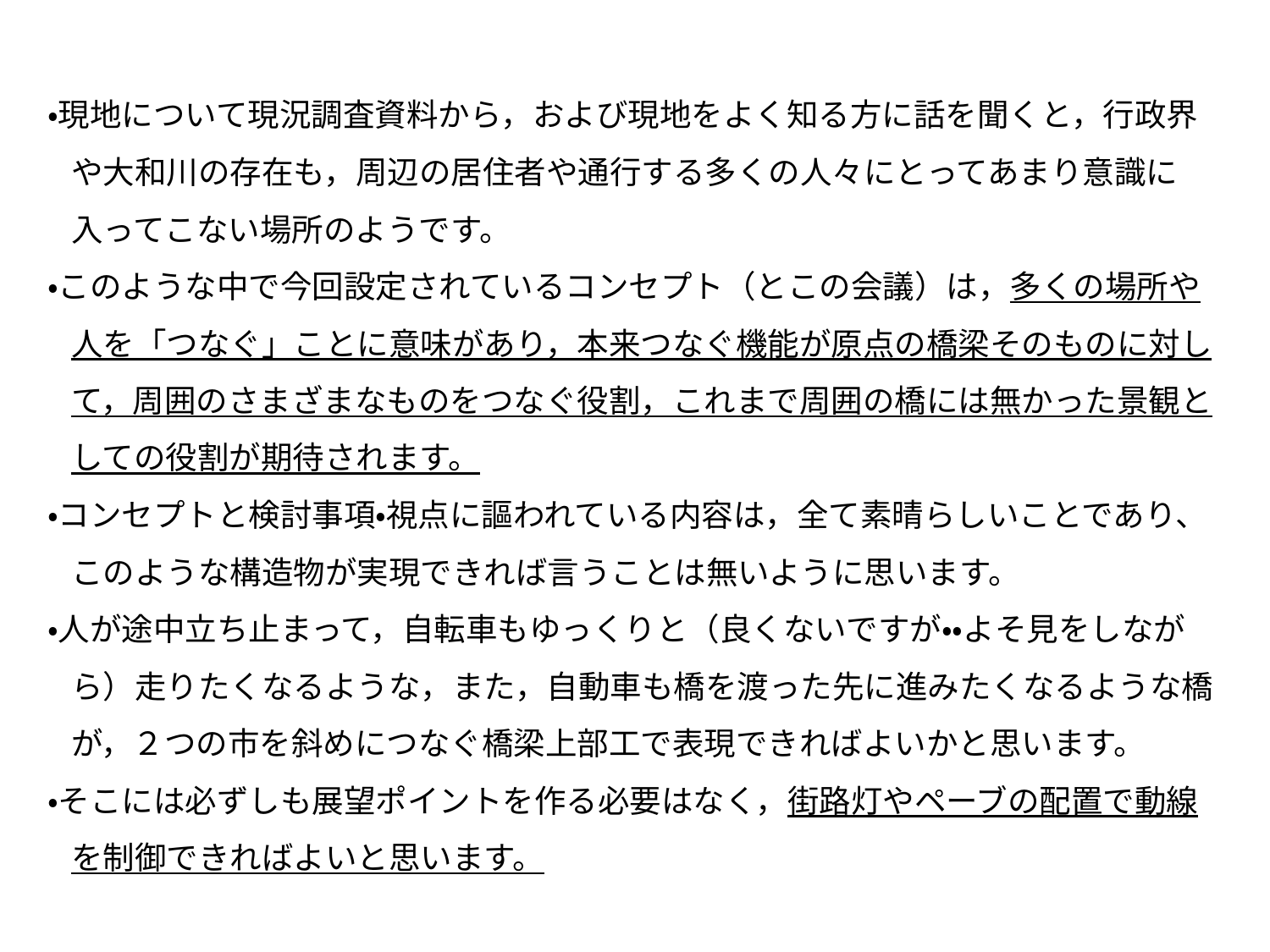

・現地について現況調査資料から，および現地をよく知る方に話を聞くと，行政界や大和川の存在も，周辺の居住者や通行する多くの人々にとってあまり意識に入ってこない場所のようです。
・このような中で今回設定されているコンセプト（とこの会議）は，多くの場所や人を「つなぐ」ことに意味があり，本来つなぐ機能が原点の橋梁そのものに対して，周囲のさまざまなものをつなぐ役割，これまで周囲の橋には無かった景観としての役割が期待されます。
・コンセプトと検討事項・視点に謳われている内容は，全て素晴らしいことであり、このような構造物が実現できれば言うことは無いように思います。
・人が途中立ち止まって，自転車もゆっくりと（良くないですが・・よそ見をしながら）走りたくなるような，また，自動車も橋を渡った先に進みたくなるような橋が，２つの市を斜めにつなぐ橋梁上部工で表現できればよいかと思います。
・そこには必ずしも展望ポイントを作る必要はなく，街路灯やペーブの配置で動線を制御できればよいと思います。